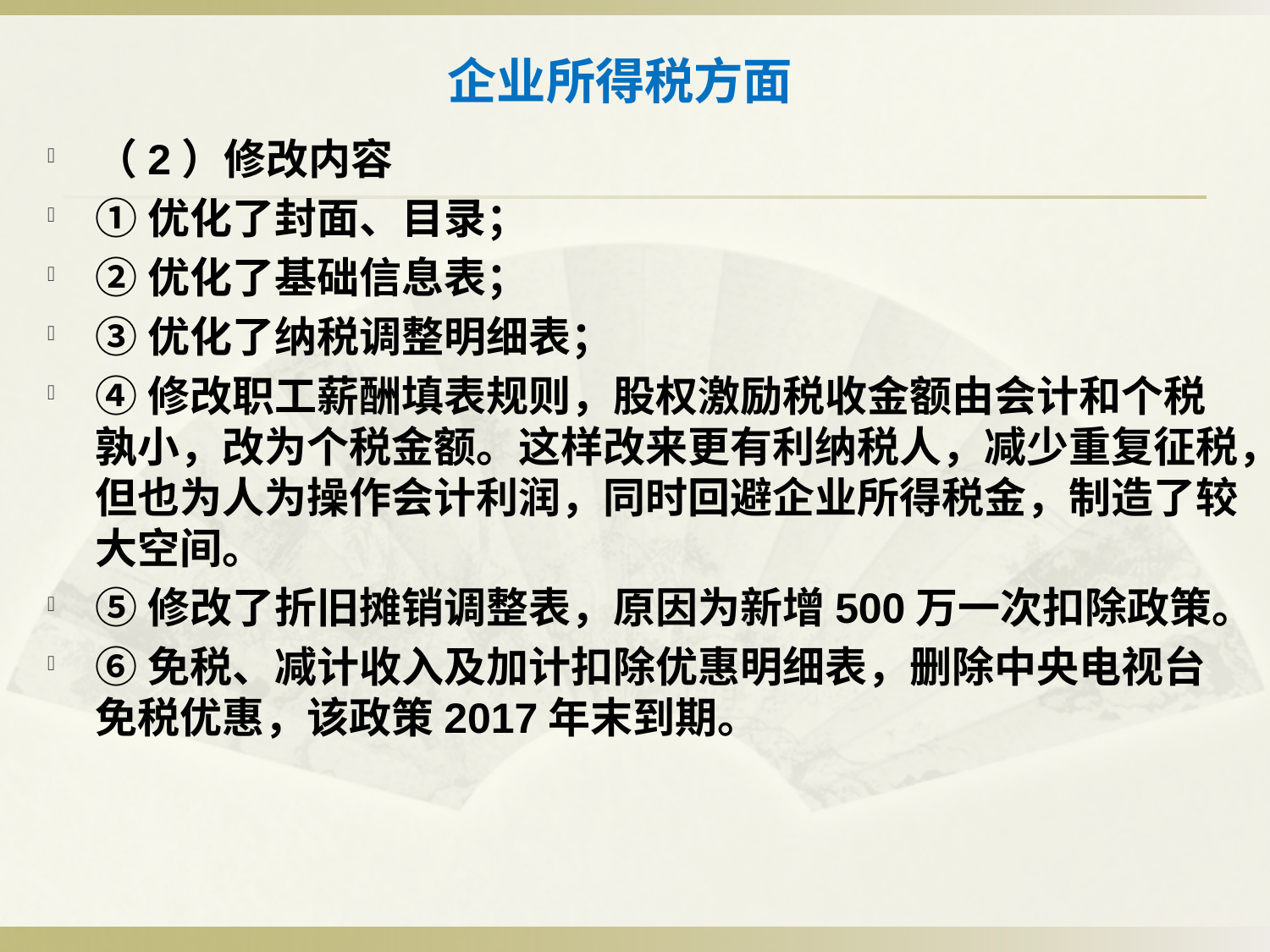

# 企业所得税方面
（2）修改内容
①优化了封面、目录；
②优化了基础信息表；
③优化了纳税调整明细表；
④修改职工薪酬填表规则，股权激励税收金额由会计和个税孰小，改为个税金额。这样改来更有利纳税人，减少重复征税，但也为人为操作会计利润，同时回避企业所得税金，制造了较大空间。
⑤修改了折旧摊销调整表，原因为新增500万一次扣除政策。
⑥免税、减计收入及加计扣除优惠明细表，删除中央电视台免税优惠，该政策2017年末到期。